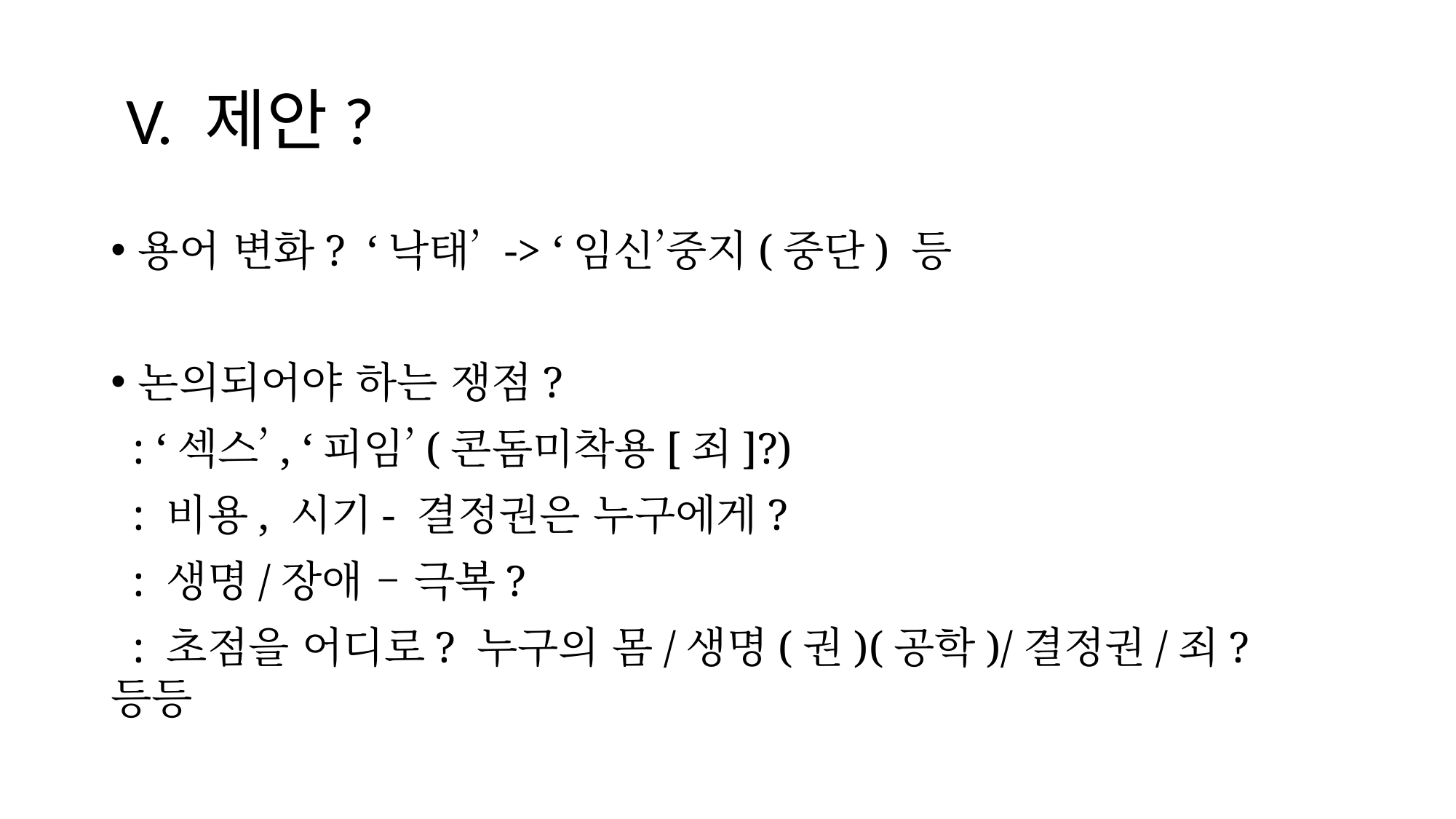

# V. 제안?
용어 변화?  ‘낙태’ -> ‘임신’중지(중단) 등

논의되어야 하는 쟁점?
  : ‘섹스’, ‘피임’(콘돔미착용[죄]?)
  : 비용, 시기- 결정권은 누구에게?
  : 생명/장애 – 극복?
  : 초점을 어디로? 누구의 몸/생명(권)(공학)/결정권/죄? 등등